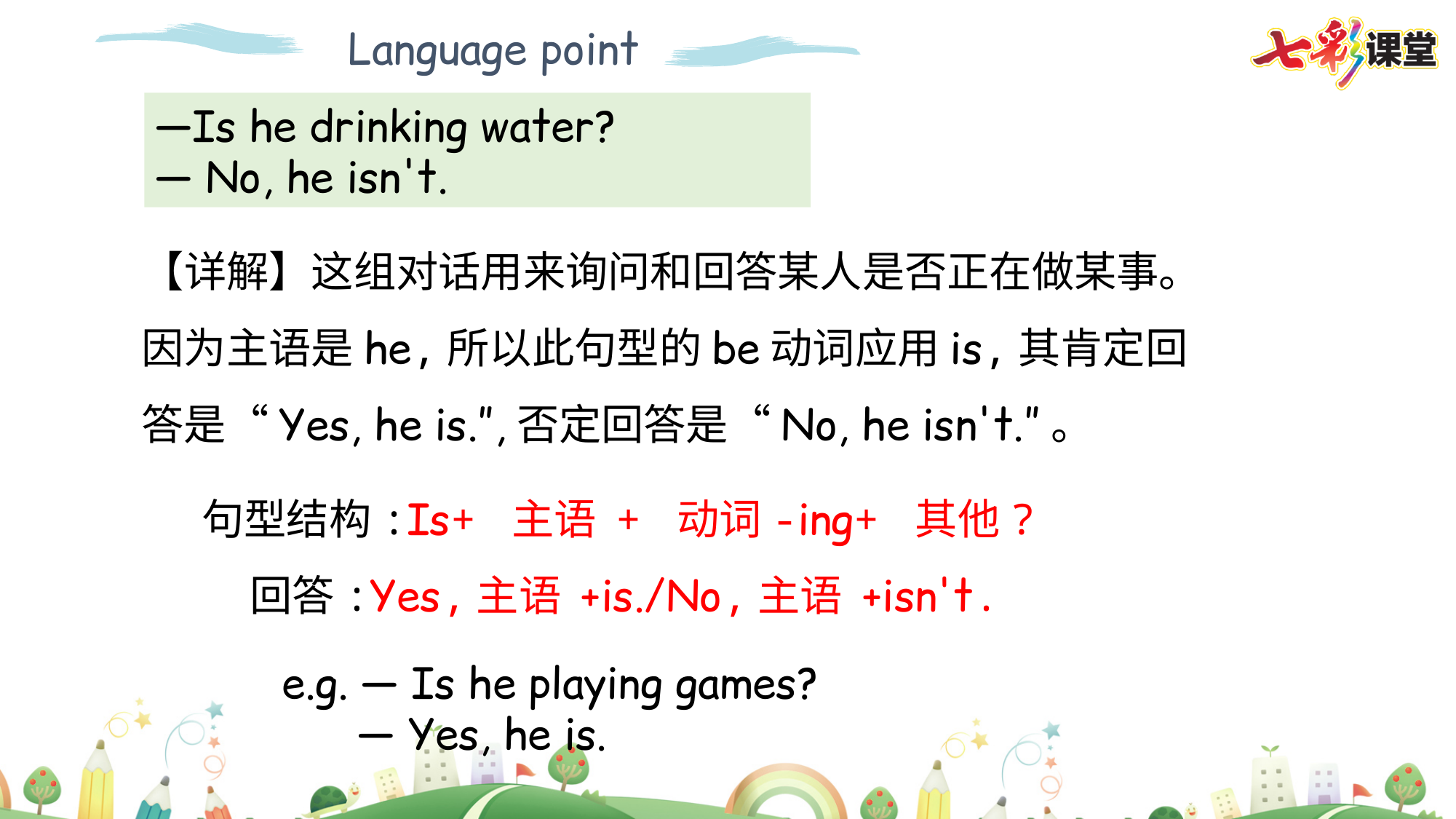

Language point

—Is he drinking water?
— No, he isn't.
【详解】这组对话用来询问和回答某人是否正在做某事。因为主语是he,所以此句型的be动词应用is,其肯定回答是“Yes, he is.”,否定回答是“No, he isn't.”。
句型结构:Is+ 主语 + 动词-ing+ 其他?
    回答:Yes,主语 +is./No,主语 +isn't.
e.g. — Is he playing games?
      — Yes, he is.